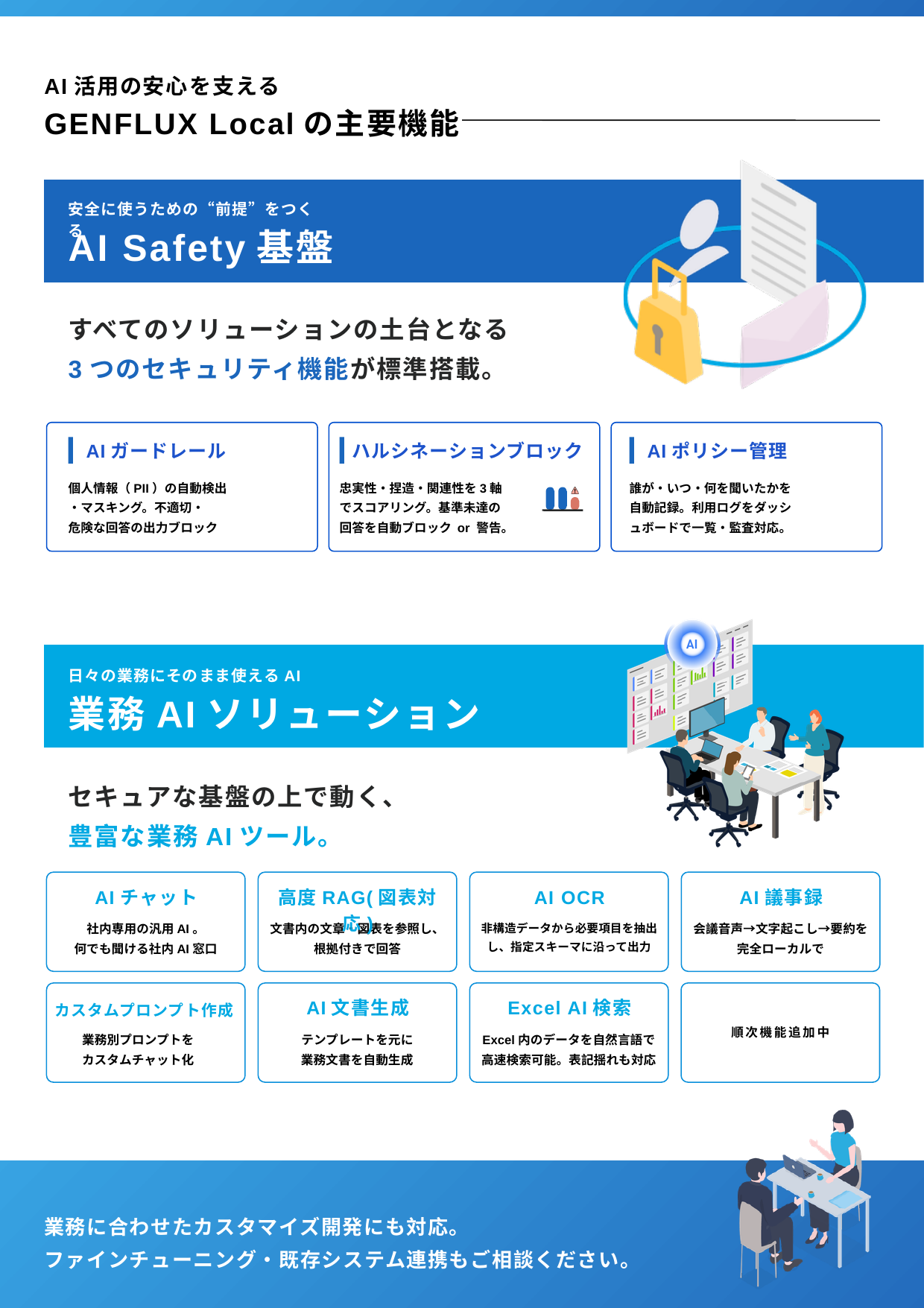

AI活用の安心を支える
GENFLUX Localの主要機能

安全に使うための“前提”をつくる
AI Safety基盤
すべてのソリューションの土台となる
3つのセキュリティ機能が標準搭載。

AIガードレール
ハルシネーションブロック
AIポリシー管理

個人情報（PII）の自動検出・マスキング。不適切・
危険な回答の出力ブロック
忠実性・捏造・関連性を3軸でスコアリング。基準未達の回答を自動ブロック or 警告。
誰が・いつ・何を聞いたかを自動記録。利用ログをダッシュボードで一覧・監査対応。

日々の業務にそのまま使えるAI
業務AIソリューション
セキュアな基盤の上で動く、
豊富な業務AIツール。

AIチャット
高度RAG(図表対応)
AI OCR
AI議事録
社内専用の汎用AI。
何でも聞ける社内AI窓口
文書内の文章・図表を参照し、根拠付きで回答
非構造データから必要項目を抽出し、指定スキーマに沿って出力
会議音声→文字起こし→要約を完全ローカルで

AI文書生成
Excel AI検索
カスタムプロンプト作成
順次機能追加中
業務別プロンプトを
カスタムチャット化
テンプレートを元に
業務文書を自動生成
Excel内のデータを自然言語で
高速検索可能。表記揺れも対応

業務に合わせたカスタマイズ開発にも対応。
ファインチューニング・既存システム連携もご相談ください。